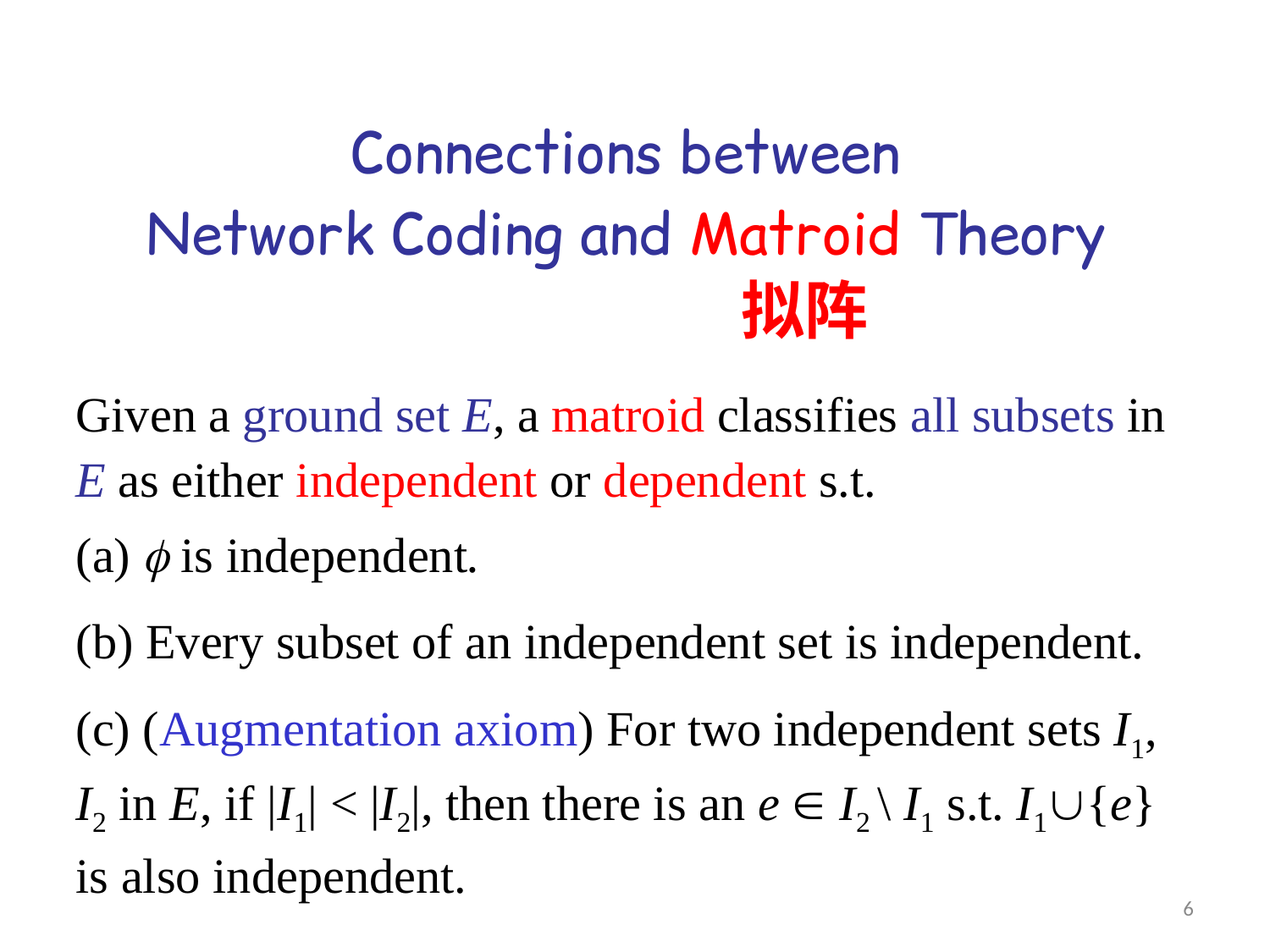

# Connections between Network Coding and Matroid Theory
拟阵
Given a ground set E, a matroid classifies all subsets in E as either independent or dependent s.t.
(a) φ is independent.
(b) Every subset of an independent set is independent.
(c) (Augmentation axiom) For two independent sets I1, I2 in E, if |I1| < |I2|, then there is an e ∈ I2 \ I1 s.t. I1∪{e} is also independent.
6